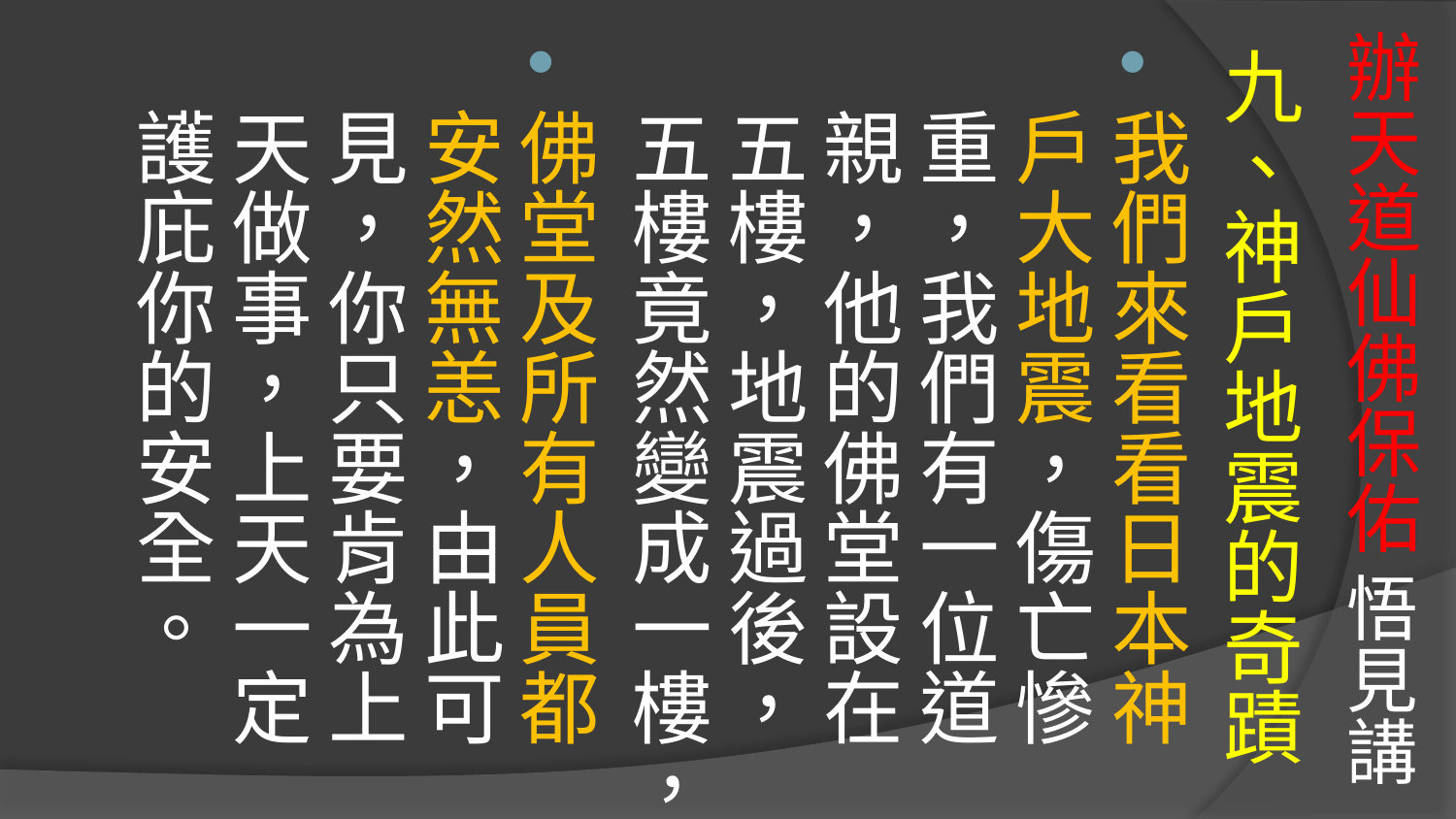

# 辦天道仙佛保佑 悟見講
九、神戶地震的奇蹟
我們來看看日本神戶大地震，傷亡慘重，我們有一位道親，他的佛堂設在五樓，地震過後，五樓竟然變成一樓，
佛堂及所有人員都安然無恙，由此可見，你只要肯為上天做事，上天一定護庇你的安全。